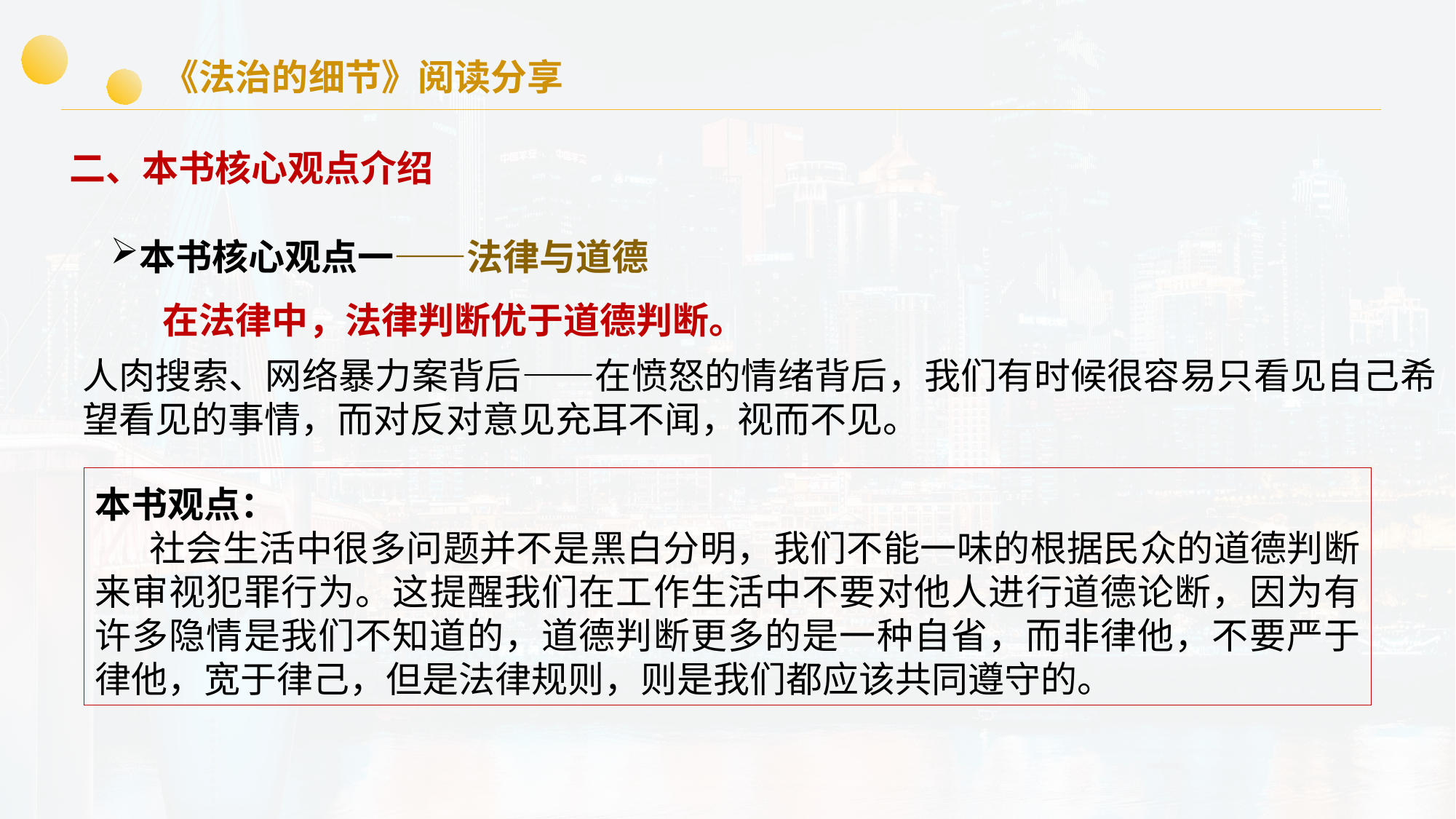

《法治的细节》阅读分享
二、本书核心观点介绍
本书核心观点一——法律与道德
在法律中，法律判断优于道德判断。
人肉搜索、网络暴力案背后——在愤怒的情绪背后，我们有时候很容易只看见自己希望看见的事情，而对反对意见充耳不闻，视而不见。
本书观点：
社会生活中很多问题并不是黑白分明，我们不能一味的根据民众的道德判断来审视犯罪行为。这提醒我们在工作生活中不要对他人进行道德论断，因为有许多隐情是我们不知道的，道德判断更多的是一种自省，而非律他，不要严于律他，宽于律己，但是法律规则，则是我们都应该共同遵守的。